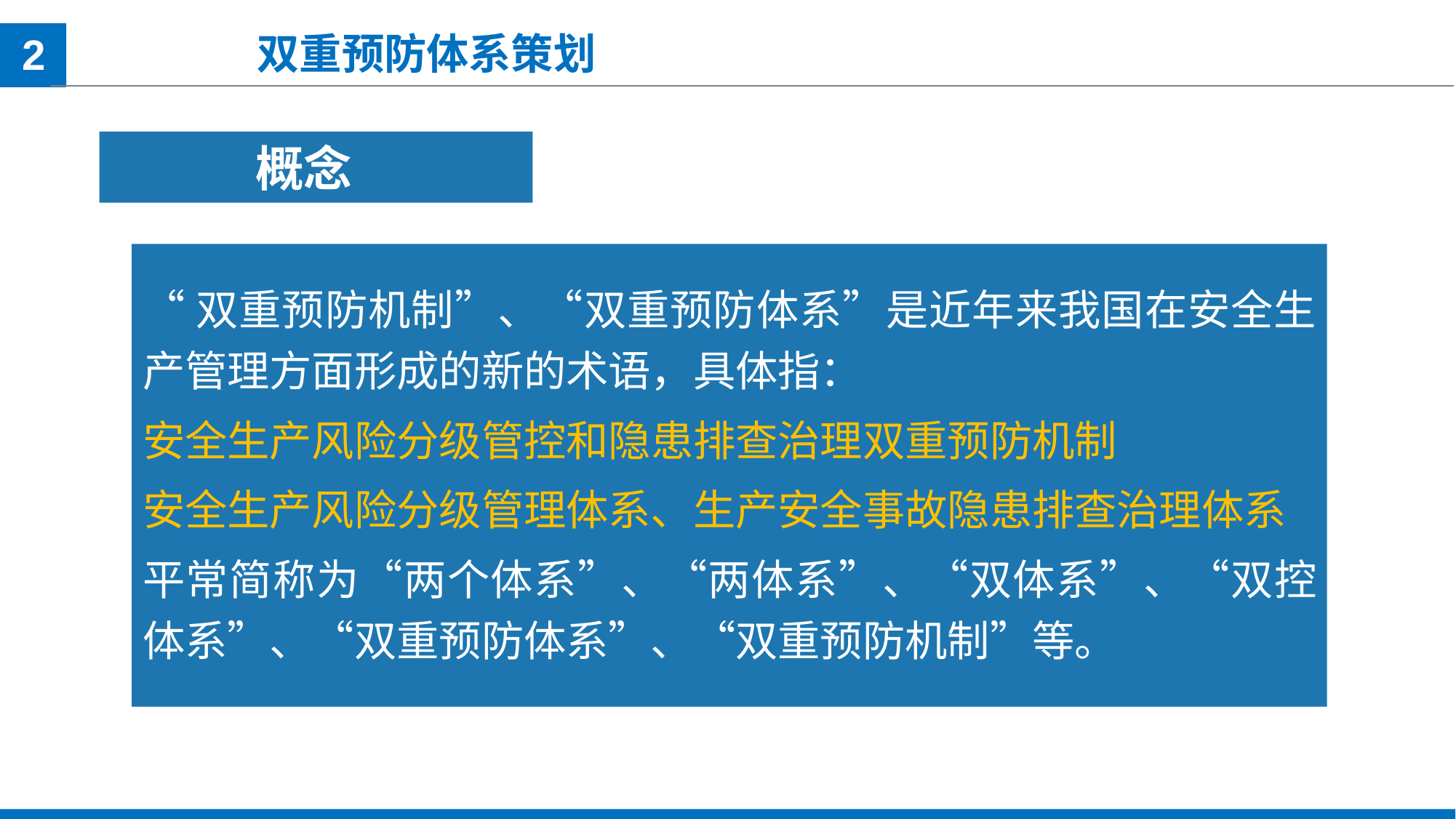

双重预防体系策划
2

概念

“双重预防机制”、“双重预防体系”是近年来我国在安全生产管理方面形成的新的术语，具体指：
安全生产风险分级管控和隐患排查治理双重预防机制
安全生产风险分级管理体系、生产安全事故隐患排查治理体系
平常简称为“两个体系”、“两体系”、“双体系”、“双控体系”、“双重预防体系”、“双重预防机制”等。